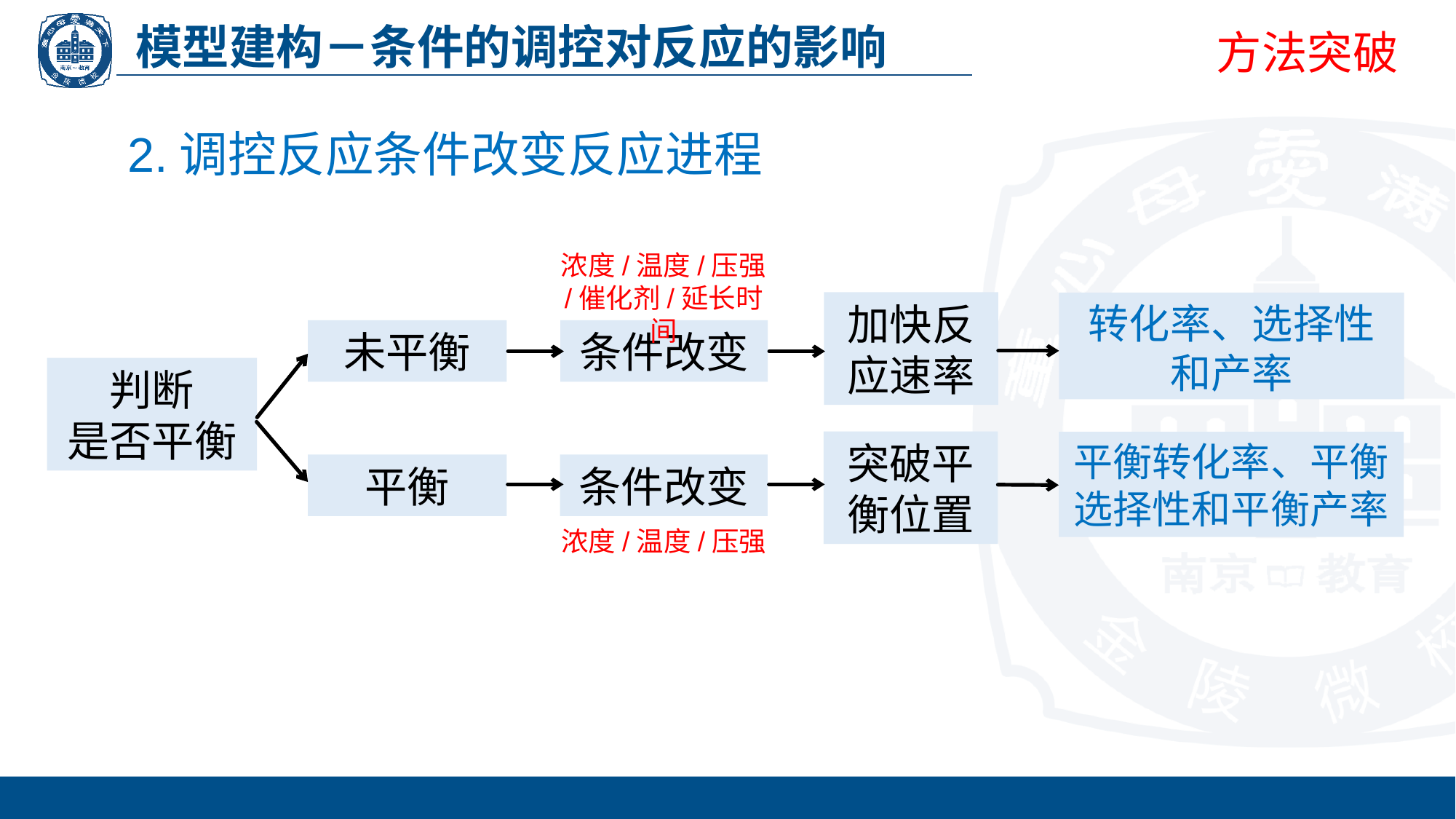

模型建构－条件的调控对反应的影响

方法突破
2.调控反应条件改变反应进程
浓度/温度/压强/催化剂/延长时间
加快反应速率
转化率、选择性和产率
未平衡
条件改变
判断
是否平衡
突破平衡位置
平衡转化率、平衡选择性和平衡产率
平衡
条件改变
浓度/温度/压强